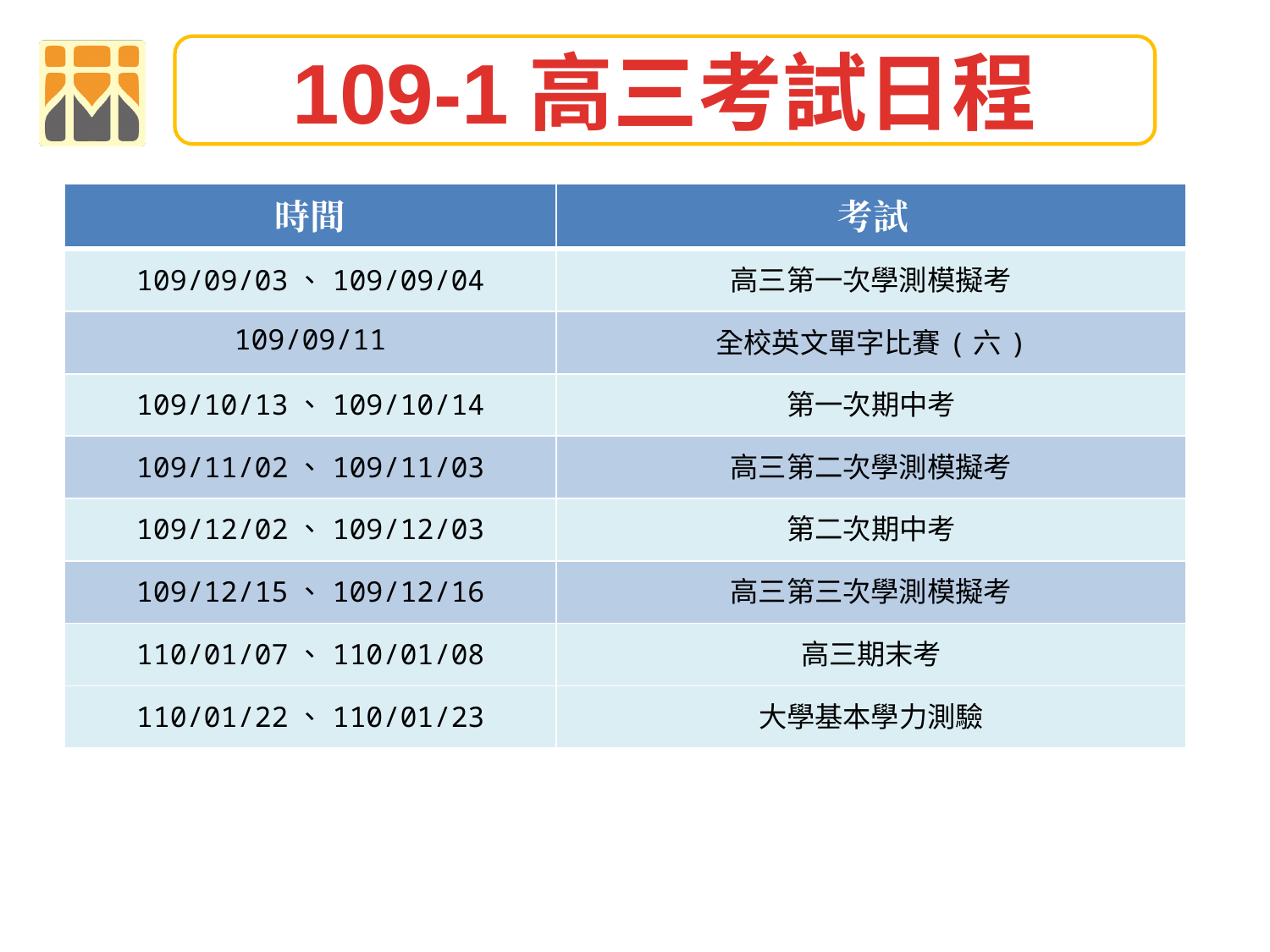

109-1高三考試日程
| 時間 | 考試 |
| --- | --- |
| 109/09/03、109/09/04 | 高三第一次學測模擬考 |
| 109/09/11 | 全校英文單字比賽(六) |
| 109/10/13、109/10/14 | 第一次期中考 |
| 109/11/02、109/11/03 | 高三第二次學測模擬考 |
| 109/12/02、109/12/03 | 第二次期中考 |
| 109/12/15、109/12/16 | 高三第三次學測模擬考 |
| 110/01/07、110/01/08 | 高三期末考 |
| 110/01/22、110/01/23 | 大學基本學力測驗 |